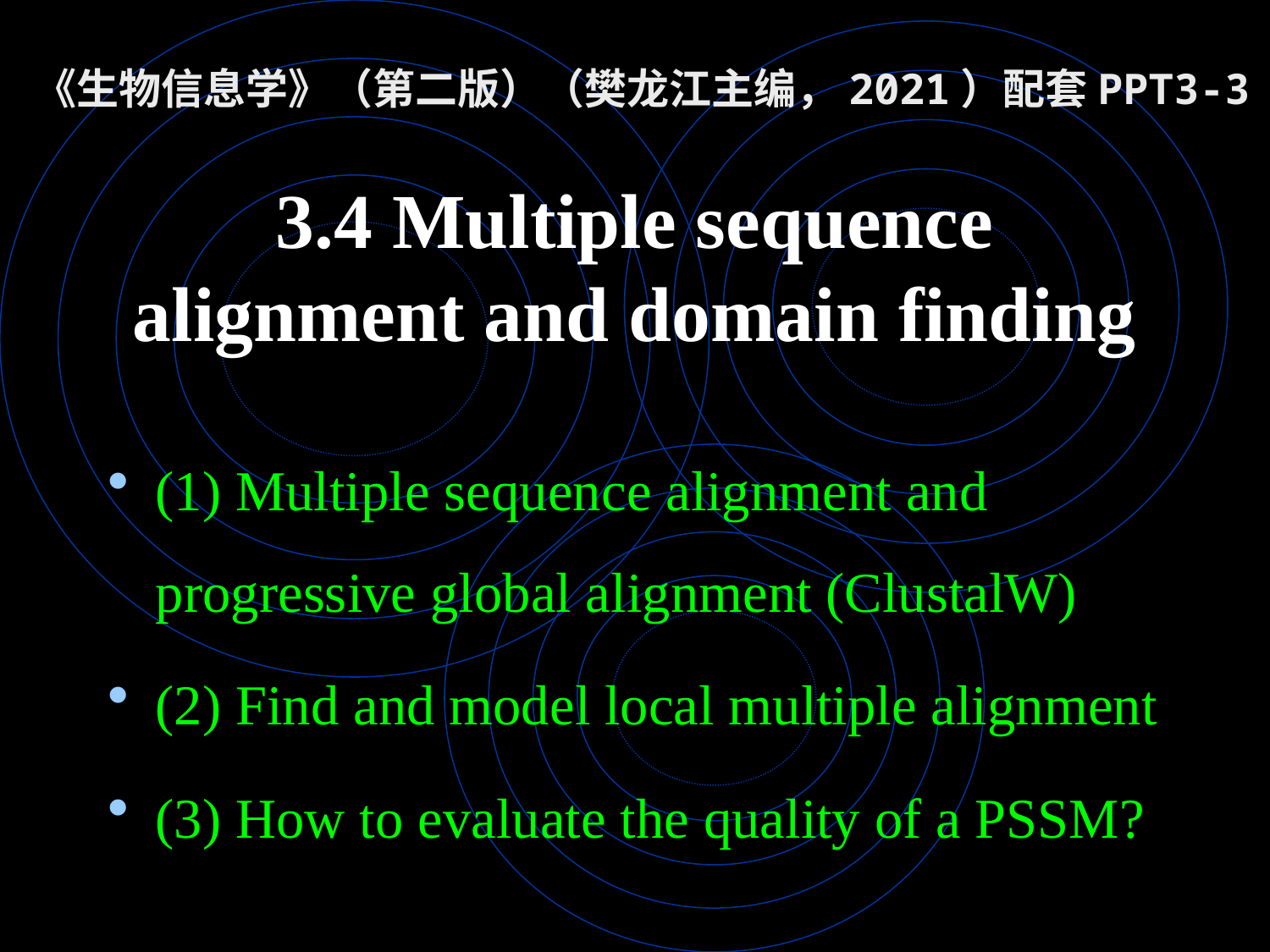

《生物信息学》（第二版）（樊龙江主编，2021）配套PPT3-3
# 3.4 Multiple sequence alignment and domain finding
(1) Multiple sequence alignment and progressive global alignment (ClustalW)
(2) Find and model local multiple alignment
(3) How to evaluate the quality of a PSSM?